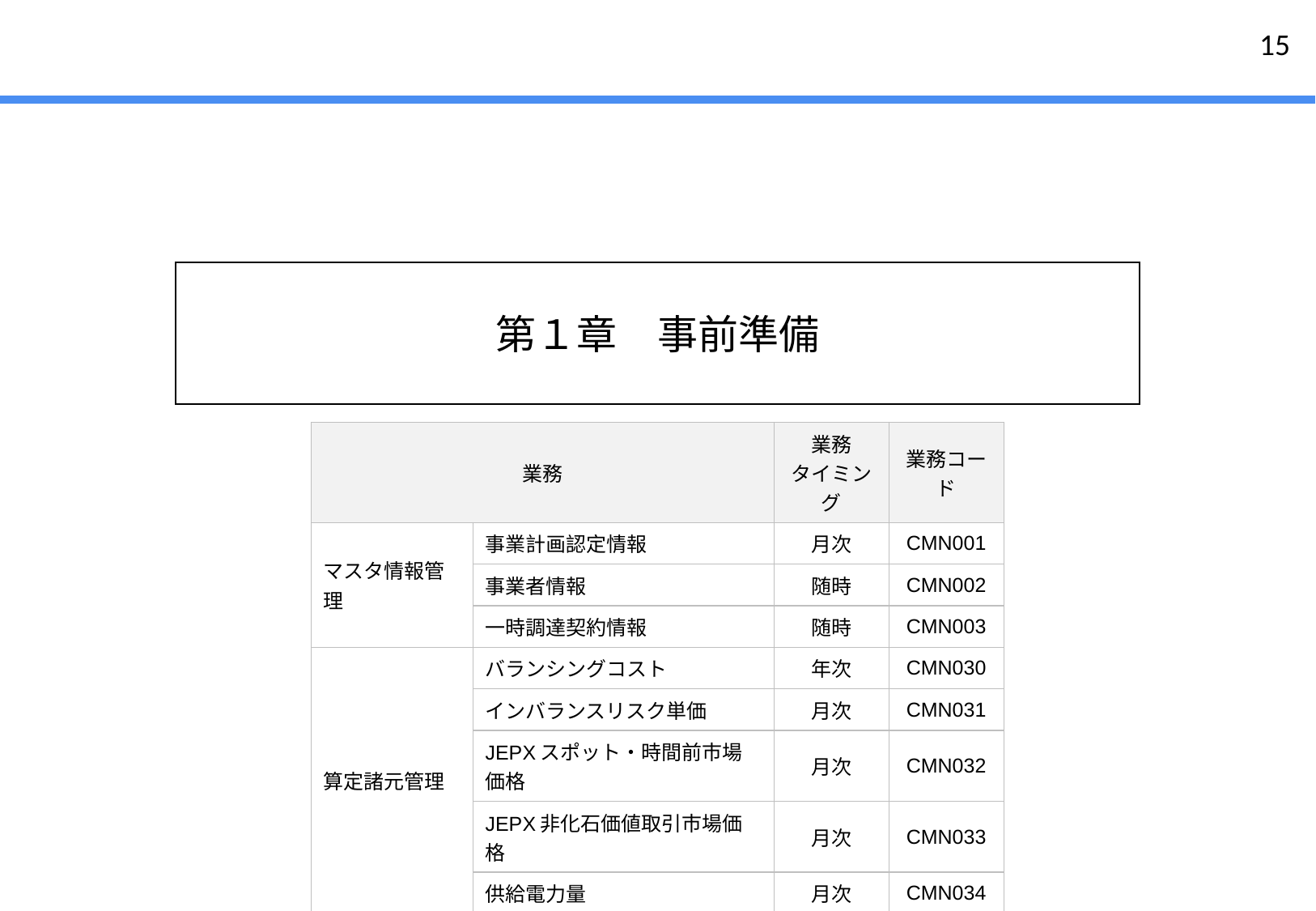

第１章　事前準備
| 業務 |  | 業務 タイミング | 業務コード |
| --- | --- | --- | --- |
| マスタ情報管理 | 事業計画認定情報 | 月次 | CMN001 |
|  | 事業者情報 | 随時 | CMN002 |
|  | 一時調達契約情報 | 随時 | CMN003 |
| 算定諸元管理 | バランシングコスト | 年次 | CMN030 |
|  | インバランスリスク単価 | 月次 | CMN031 |
|  | JEPXスポット・時間前市場価格 | 月次 | CMN032 |
|  | JEPX非化石価値取引市場価格 | 月次 | CMN033 |
|  | 供給電力量 | 月次 | CMN034 |
| ユーザ情報管理 | ユーザID再通知 | 随時 | CMN081 |
|  | パスワード変更・再発行 | 随時 | CMN082 |